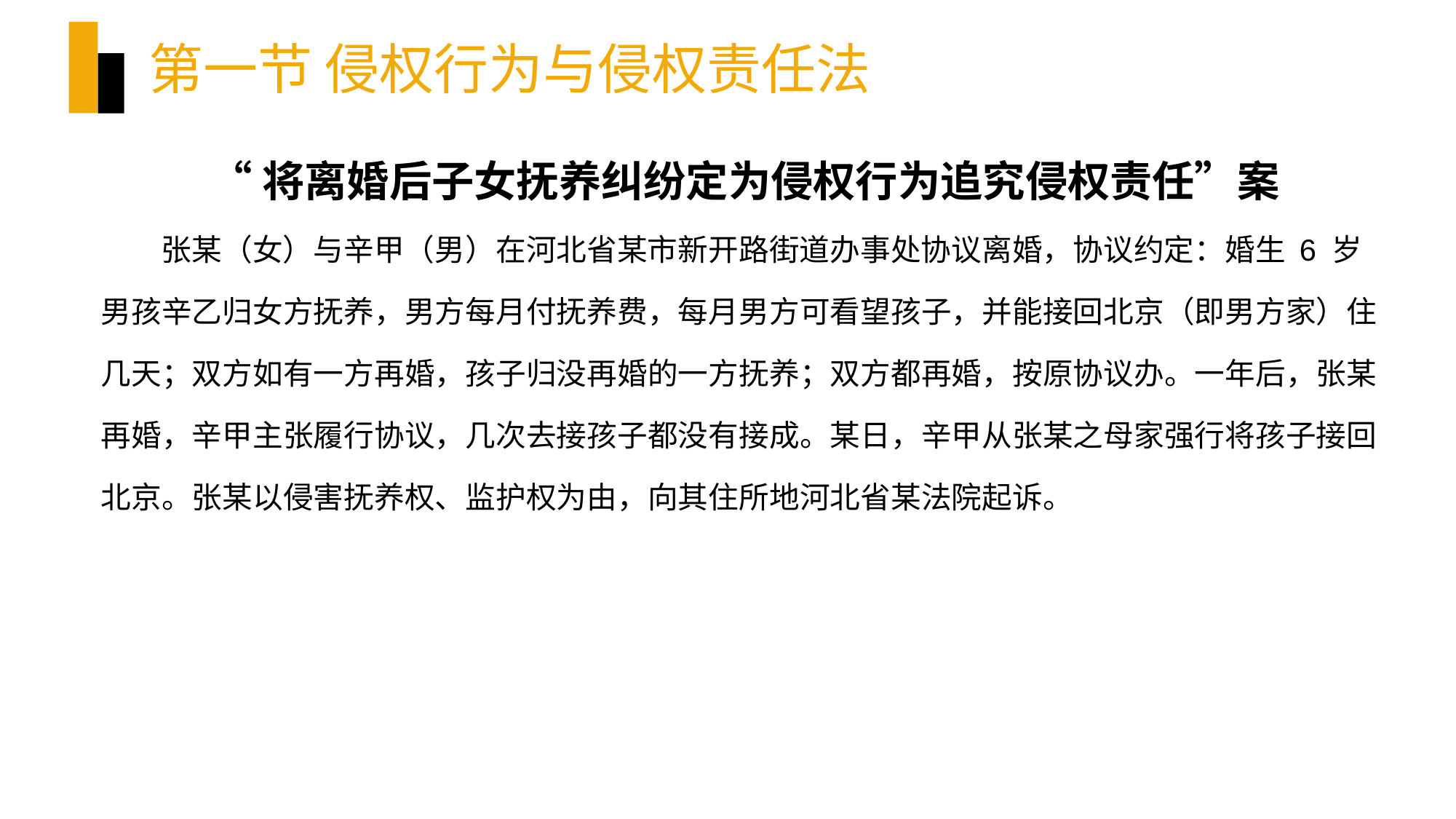

# 第一节 侵权行为与侵权责任法
“将离婚后子女抚养纠纷定为侵权行为追究侵权责任”案
张某（女）与辛甲（男）在河北省某市新开路街道办事处协议离婚，协议约定：婚生 6 岁男孩辛乙归女方抚养，男方每月付抚养费，每月男方可看望孩子，并能接回北京（即男方家）住几天；双方如有一方再婚，孩子归没再婚的一方抚养；双方都再婚，按原协议办。一年后，张某再婚，辛甲主张履行协议，几次去接孩子都没有接成。某日，辛甲从张某之母家强行将孩子接回北京。张某以侵害抚养权、监护权为由，向其住所地河北省某法院起诉。